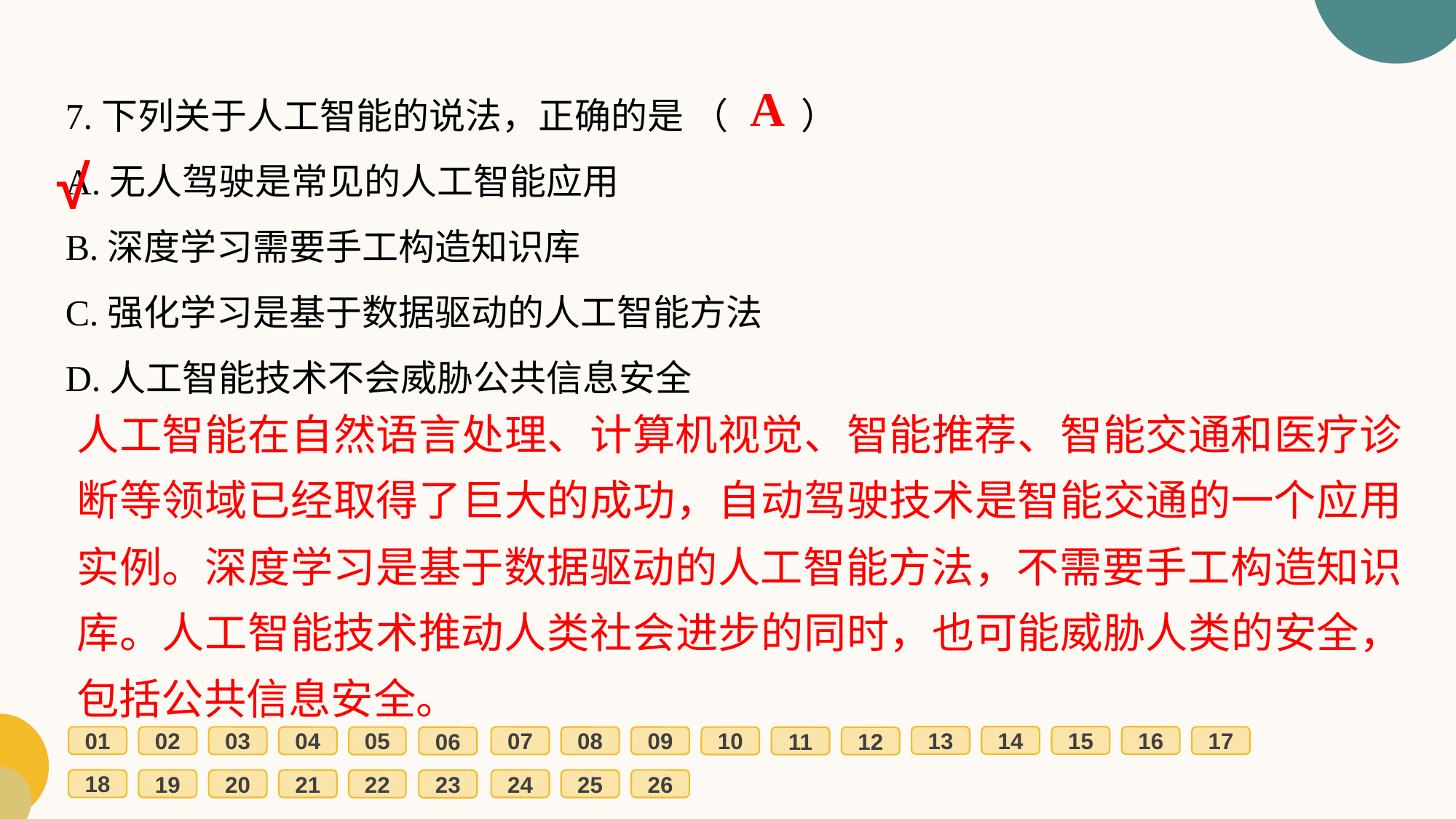

7.下列关于人工智能的说法，正确的是 （　　）
A.无人驾驶是常见的人工智能应用
B.深度学习需要手工构造知识库
C.强化学习是基于数据驱动的人工智能方法
D.人工智能技术不会威胁公共信息安全
A
√
人工智能在自然语言处理、计算机视觉、智能推荐、智能交通和医疗诊断等领域已经取得了巨大的成功，自动驾驶技术是智能交通的一个应用实例。深度学习是基于数据驱动的人工智能方法，不需要手工构造知识库。人工智能技术推动人类社会进步的同时，也可能威胁人类的安全，包括公共信息安全。